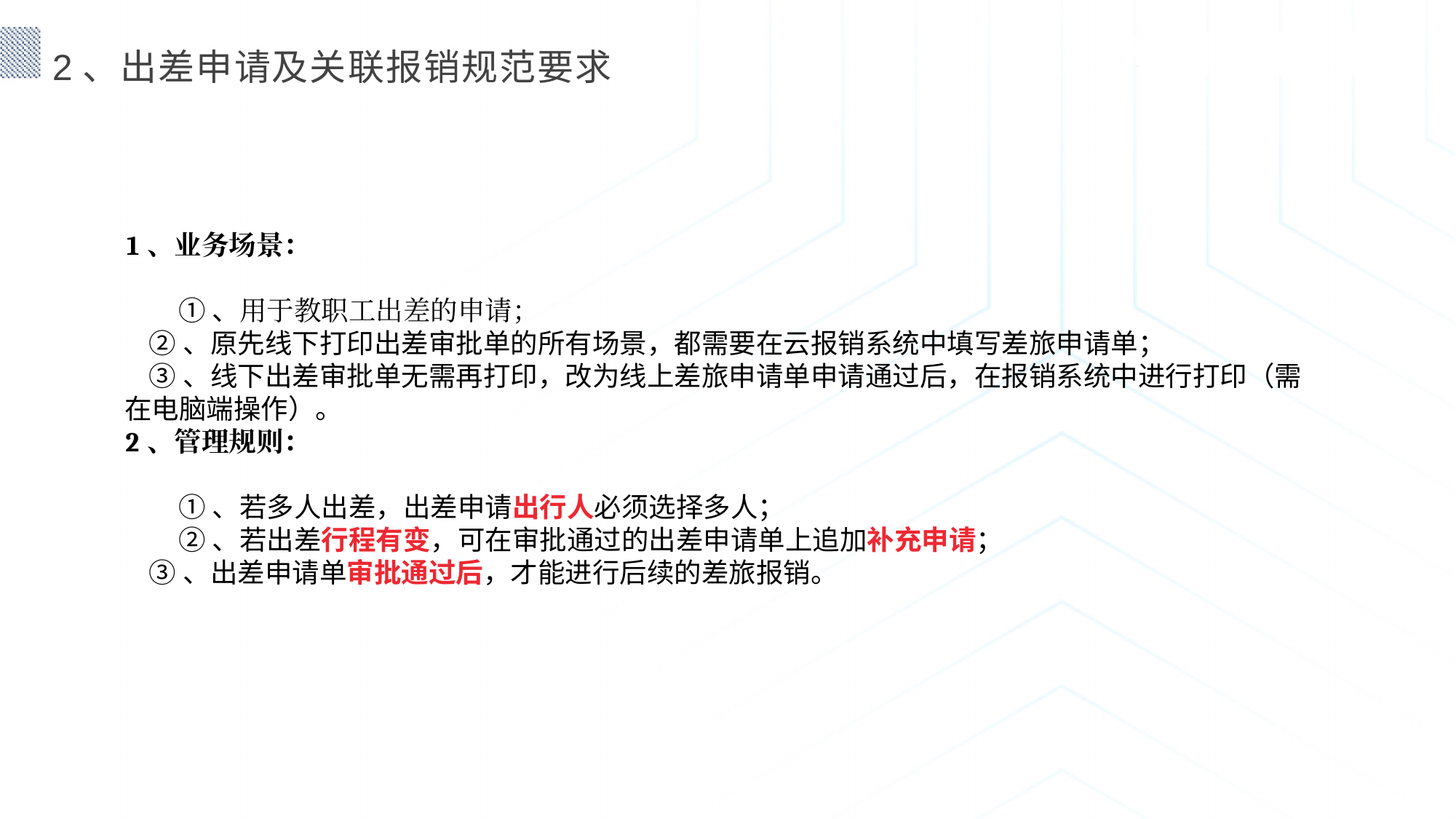

2、出差申请及关联报销规范要求
1、业务场景：

         ①、用于教职工出差的申请；
    ②、原先线下打印出差审批单的所有场景，都需要在云报销系统中填写差旅申请单；
    ③、线下出差审批单无需再打印，改为线上差旅申请单申请通过后，在报销系统中进行打印（需在电脑端操作）。
2、管理规则：

         ①、若多人出差，出差申请出行人必须选择多人；
         ②、若出差行程有变，可在审批通过的出差申请单上追加补充申请；
    ③、出差申请单审批通过后，才能进行后续的差旅报销。